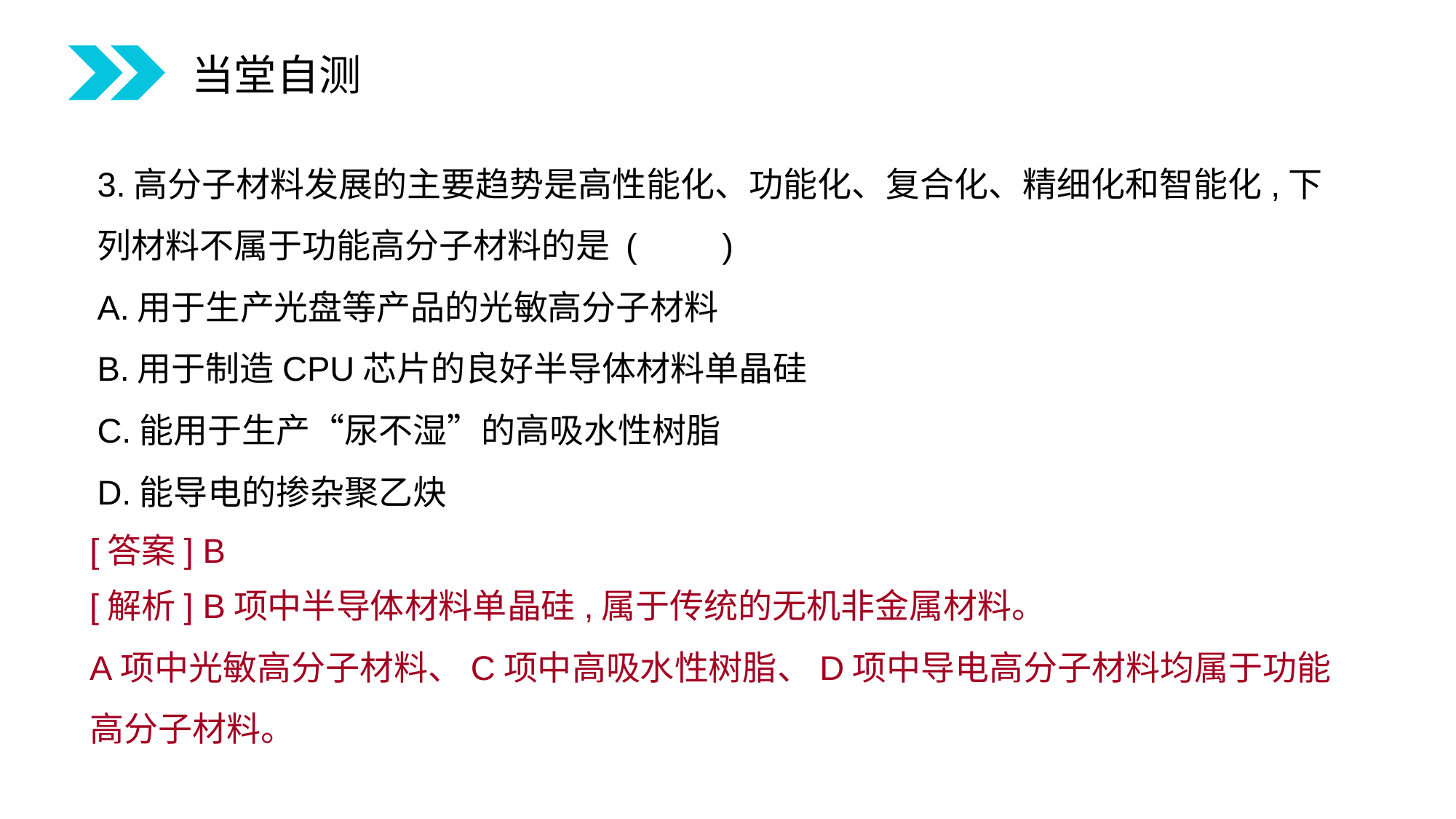

当堂自测
3.高分子材料发展的主要趋势是高性能化、功能化、复合化、精细化和智能化,下列材料不属于功能高分子材料的是 (　　)
A.用于生产光盘等产品的光敏高分子材料
B.用于制造CPU芯片的良好半导体材料单晶硅
C.能用于生产“尿不湿”的高吸水性树脂
D.能导电的掺杂聚乙炔
[答案] B
[解析] B项中半导体材料单晶硅,属于传统的无机非金属材料。
A项中光敏高分子材料、C项中高吸水性树脂、D项中导电高分子材料均属于功能高分子材料。